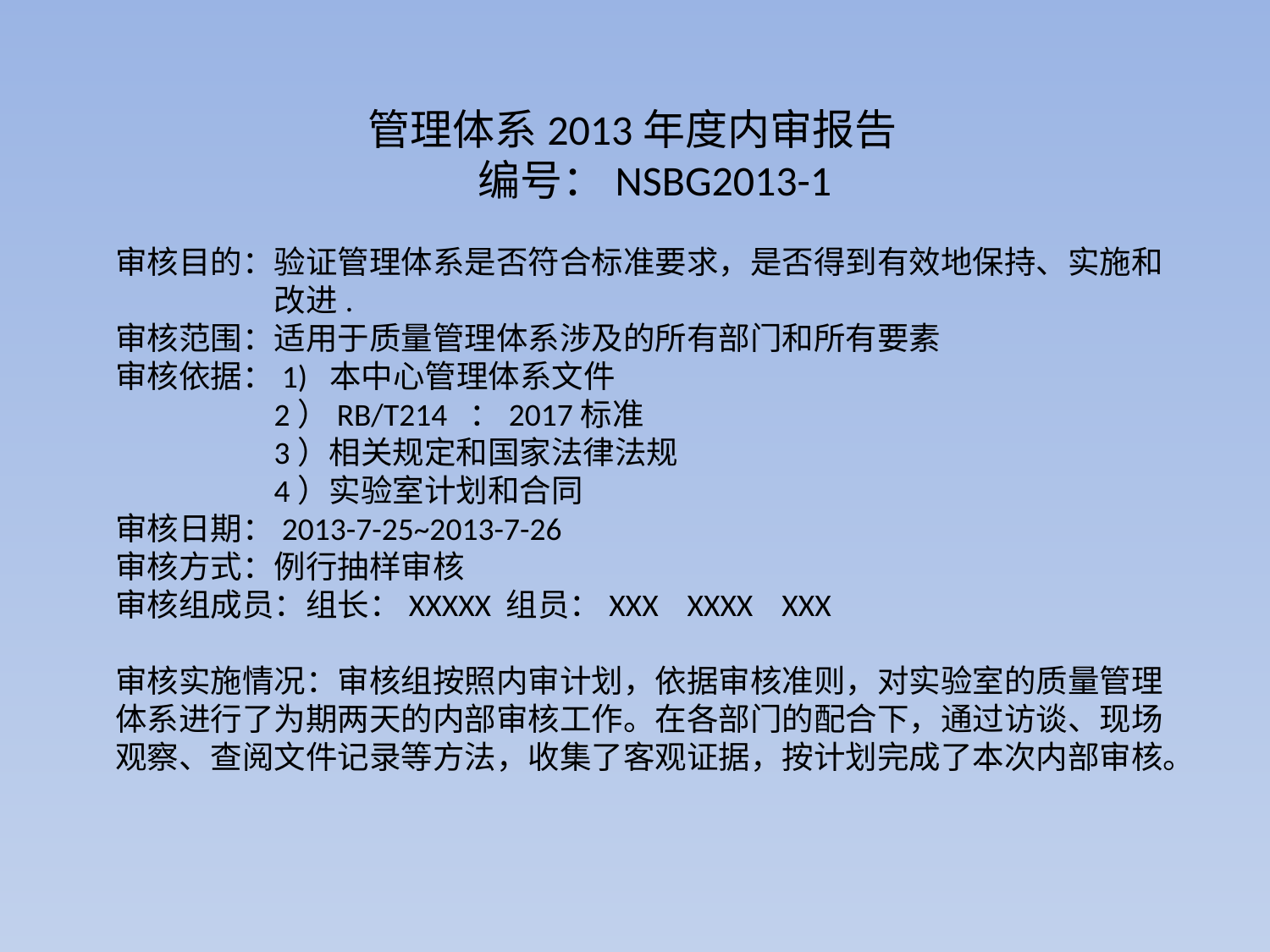

管理体系2013年度内审报告
                                     编号：NSBG2013-1

审核目的：验证管理体系是否符合标准要求，是否得到有效地保持、实施和
                     改进.
审核范围：适用于质量管理体系涉及的所有部门和所有要素
审核依据：1)  本中心管理体系文件
                      2）RB/T214  ：2017标准
                      3）相关规定和国家法律法规
                      4）实验室计划和合同
审核日期：2013-7-25~2013-7-26
审核方式：例行抽样审核
审核组成员：组长：XXXXX 组员：XXX    XXXX    XXX

审核实施情况：审核组按照内审计划，依据审核准则，对实验室的质量管理体系进行了为期两天的内部审核工作。在各部门的配合下，通过访谈、现场观察、查阅文件记录等方法，收集了客观证据，按计划完成了本次内部审核。